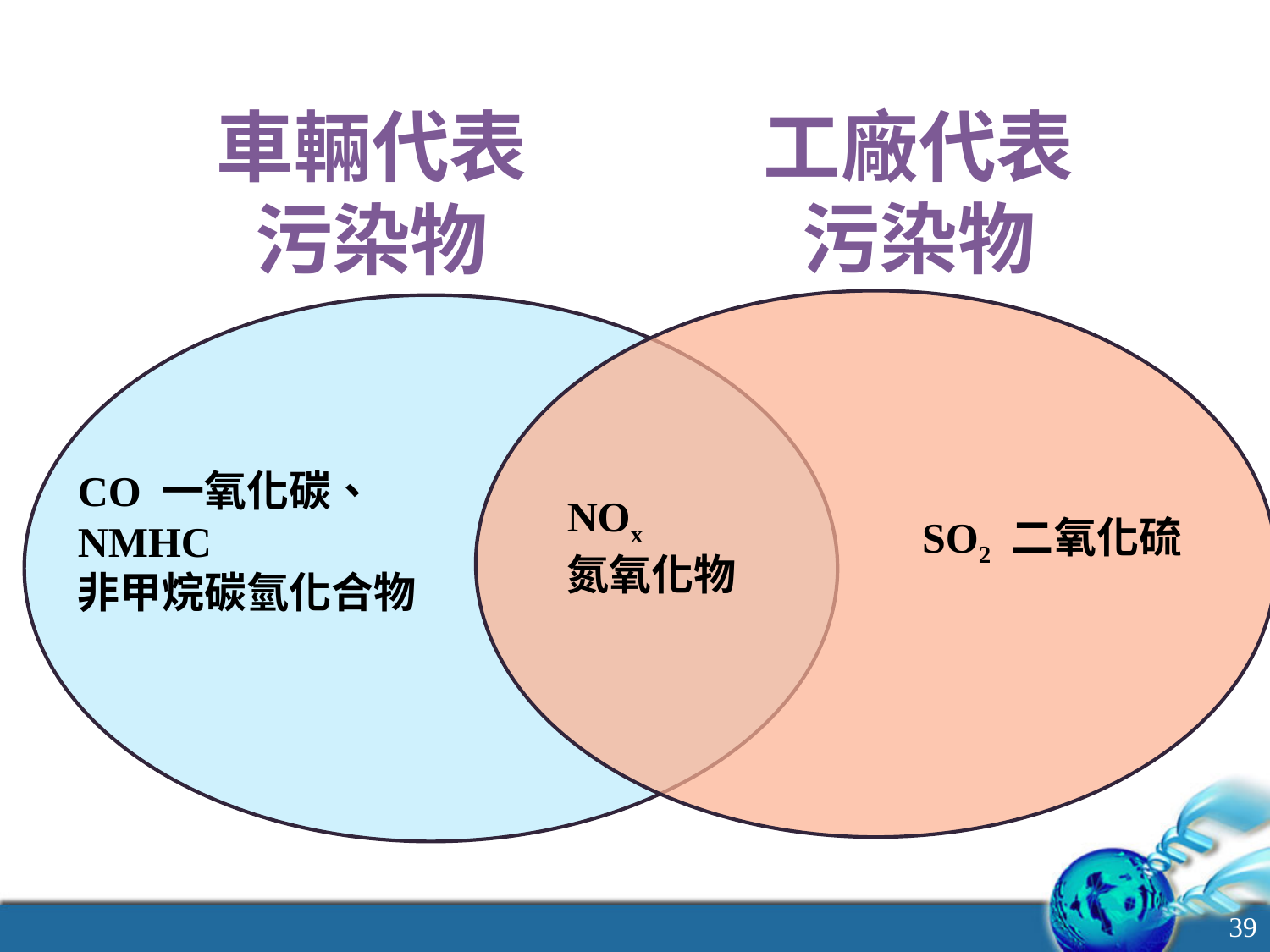

# 車輛代表污染物
工廠代表污染物

CO 一氧化碳、
NMHC
非甲烷碳氫化合物
NOx
氮氧化物
SO2 二氧化硫
39